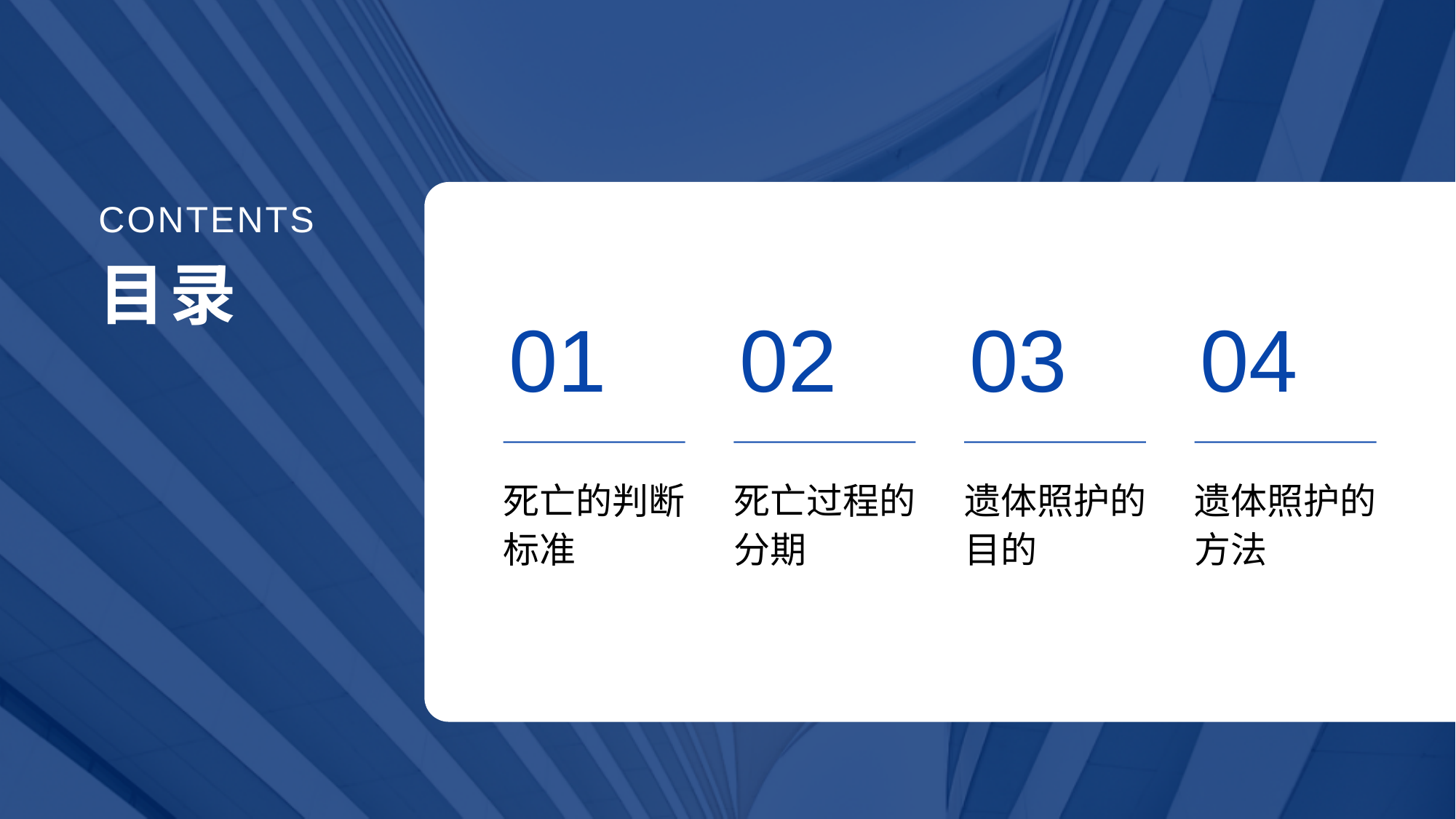

CONTENTS
目录
01
02
03
04

死亡的判断标准
死亡过程的分期
遗体照护的目的
遗体照护的方法